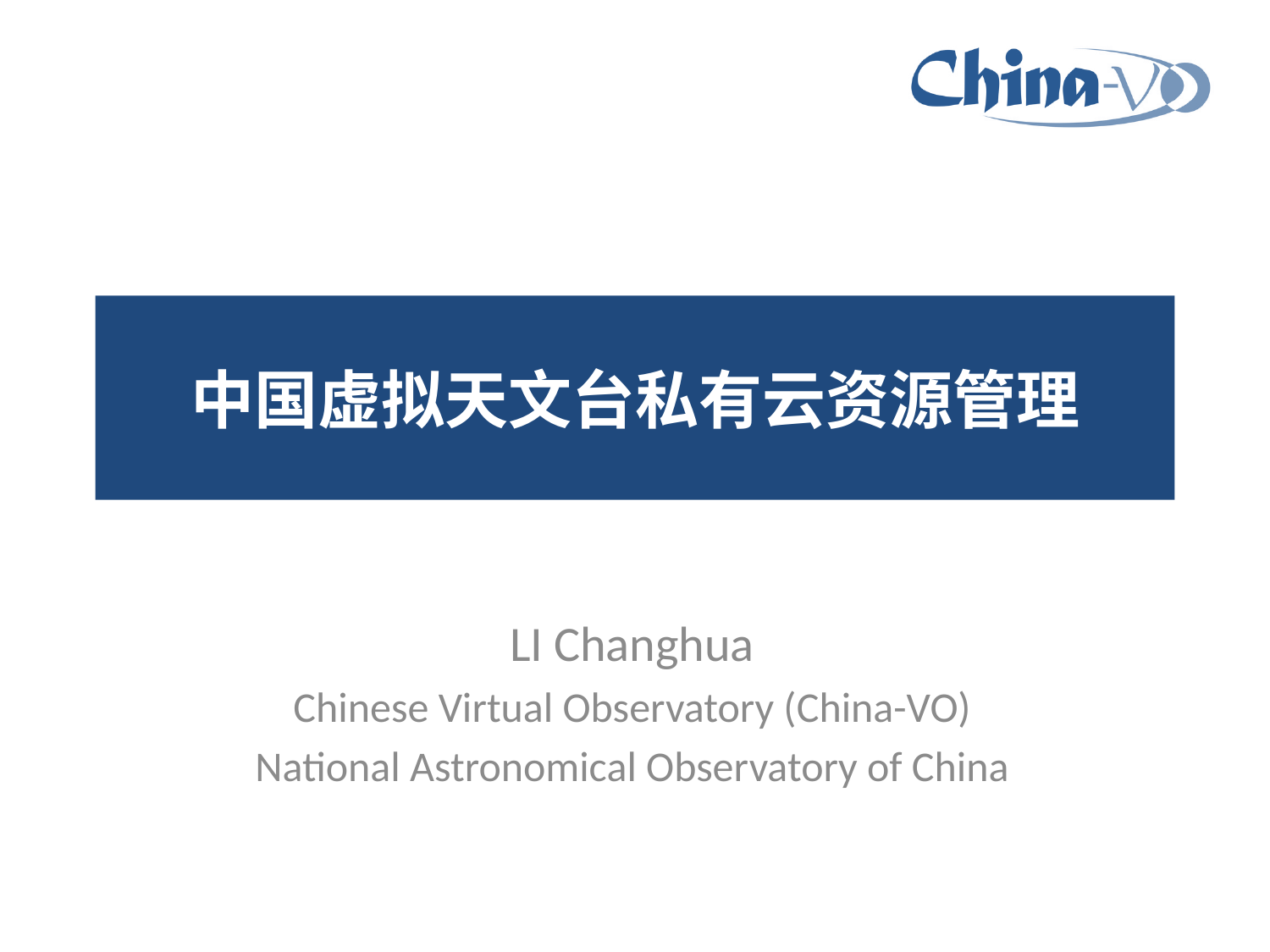

# 中国虚拟天文台私有云资源管理
LI Changhua
Chinese Virtual Observatory (China-VO)
National Astronomical Observatory of China